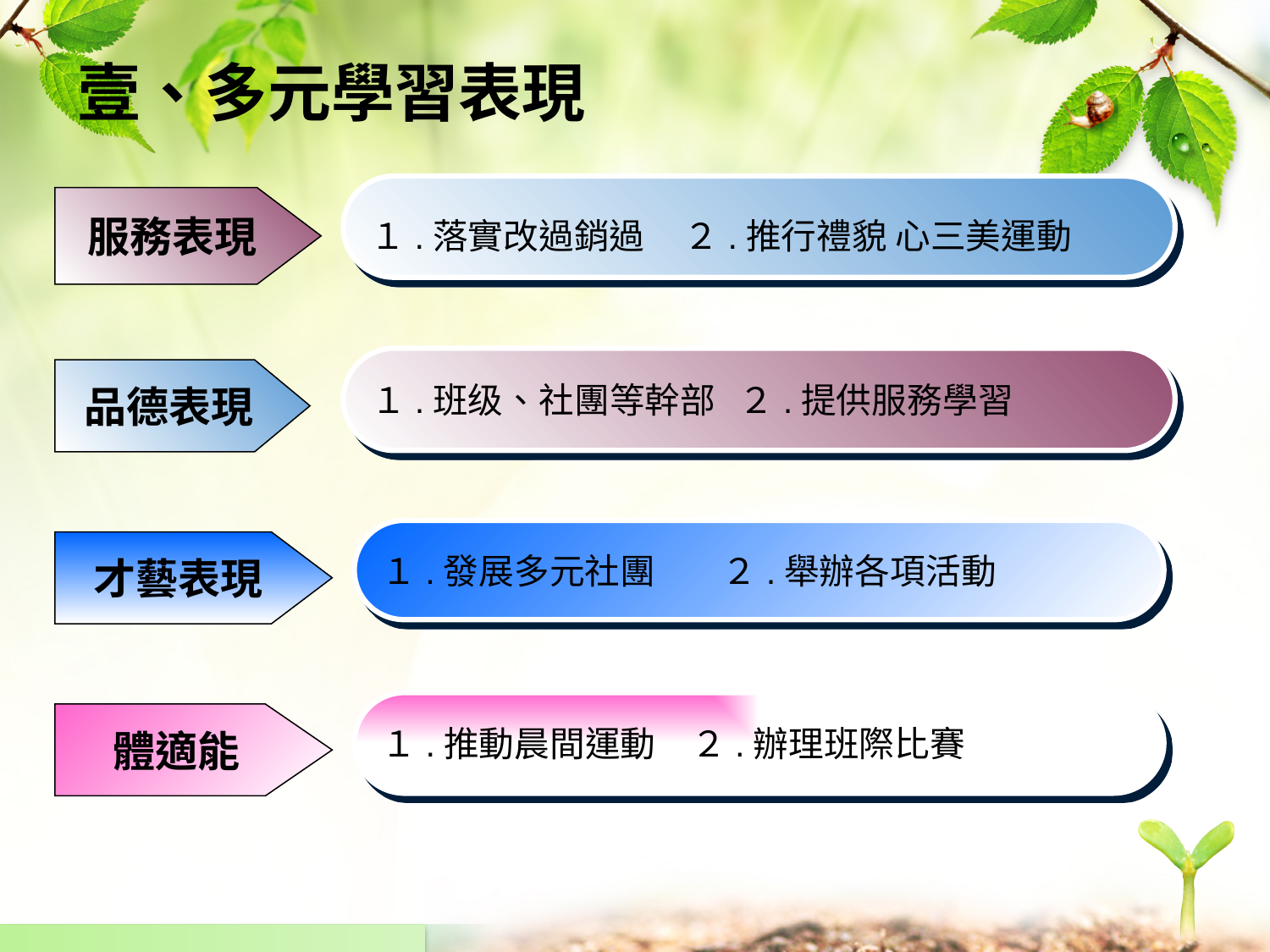

壹、多元學習表現

１.落實改過銷過     ２.推行禮貌 心三美運動
服務表現
１.班级、社團等幹部   ２.提供服務學習
品德表現
１.發展多元社團　    ２.舉辦各項活動
才藝表現
１.推動晨間運動　２.辦理班際比賽
體適能